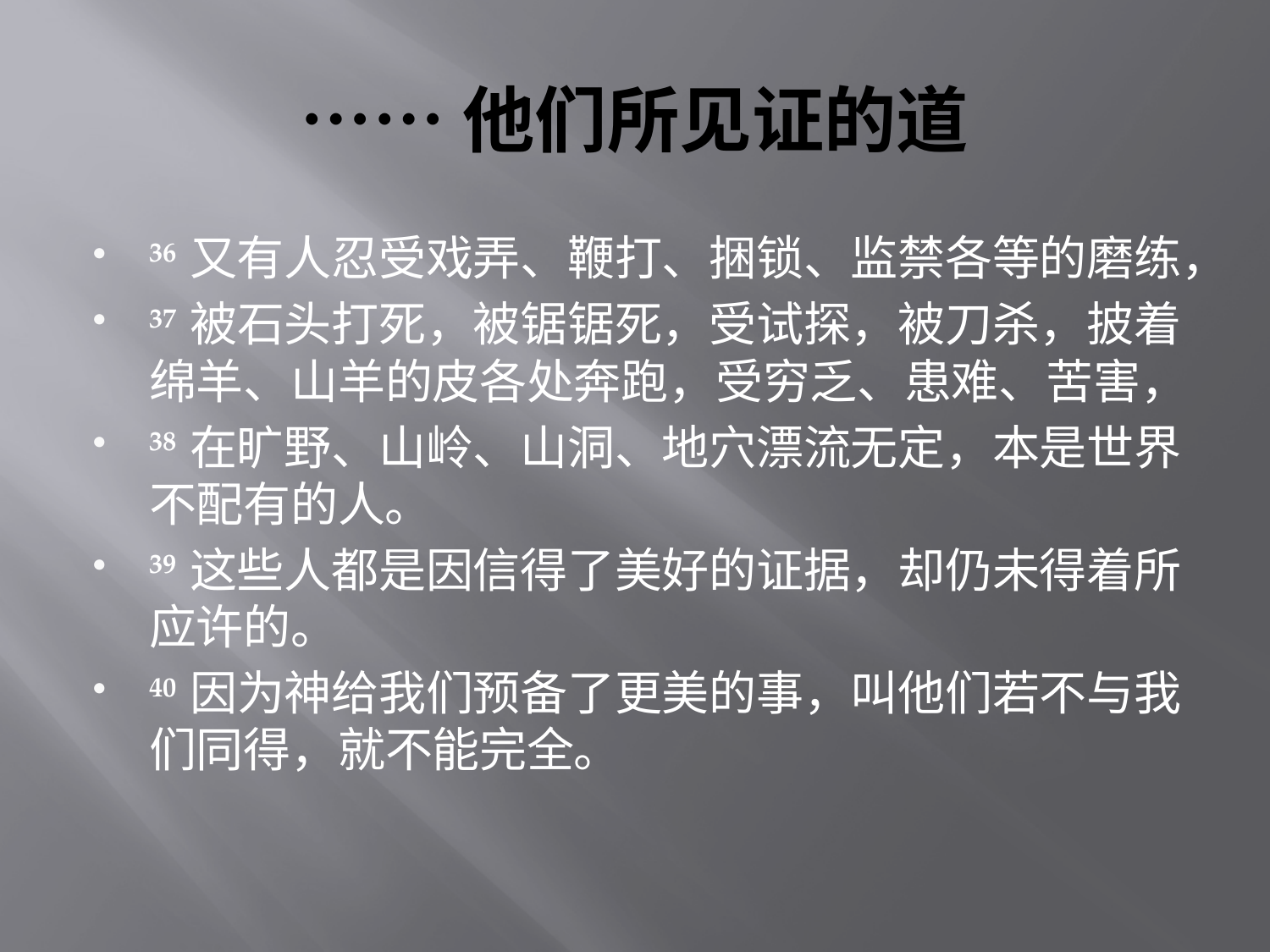

# ……他们所见证的道
36 又有人忍受戏弄、鞭打、捆锁、监禁各等的磨练，
37 被石头打死，被锯锯死，受试探，被刀杀，披着绵羊、山羊的皮各处奔跑，受穷乏、患难、苦害，
38 在旷野、山岭、山洞、地穴漂流无定，本是世界不配有的人。
39 这些人都是因信得了美好的证据，却仍未得着所应许的。
40 因为神给我们预备了更美的事，叫他们若不与我们同得，就不能完全。